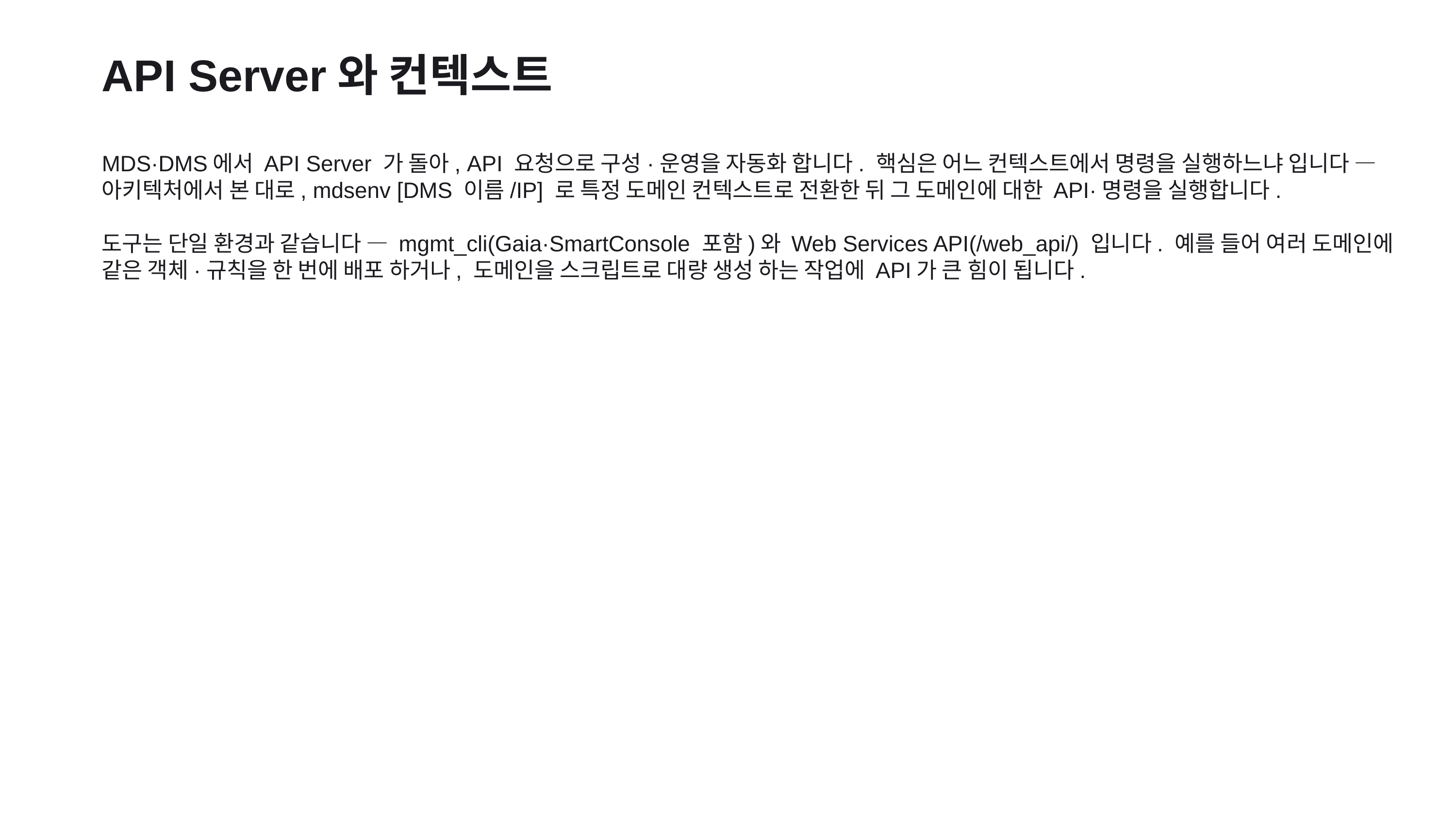

API Server와 컨텍스트
MDS·DMS에서 API Server 가 돌아, API 요청으로 구성·운영을 자동화 합니다. 핵심은 어느 컨텍스트에서 명령을 실행하느냐 입니다 — 아키텍처에서 본 대로, mdsenv [DMS 이름/IP] 로 특정 도메인 컨텍스트로 전환한 뒤 그 도메인에 대한 API·명령을 실행합니다.

도구는 단일 환경과 같습니다 — mgmt_cli(Gaia·SmartConsole 포함)와 Web Services API(/web_api/) 입니다. 예를 들어 여러 도메인에 같은 객체·규칙을 한 번에 배포 하거나, 도메인을 스크립트로 대량 생성 하는 작업에 API가 큰 힘이 됩니다.